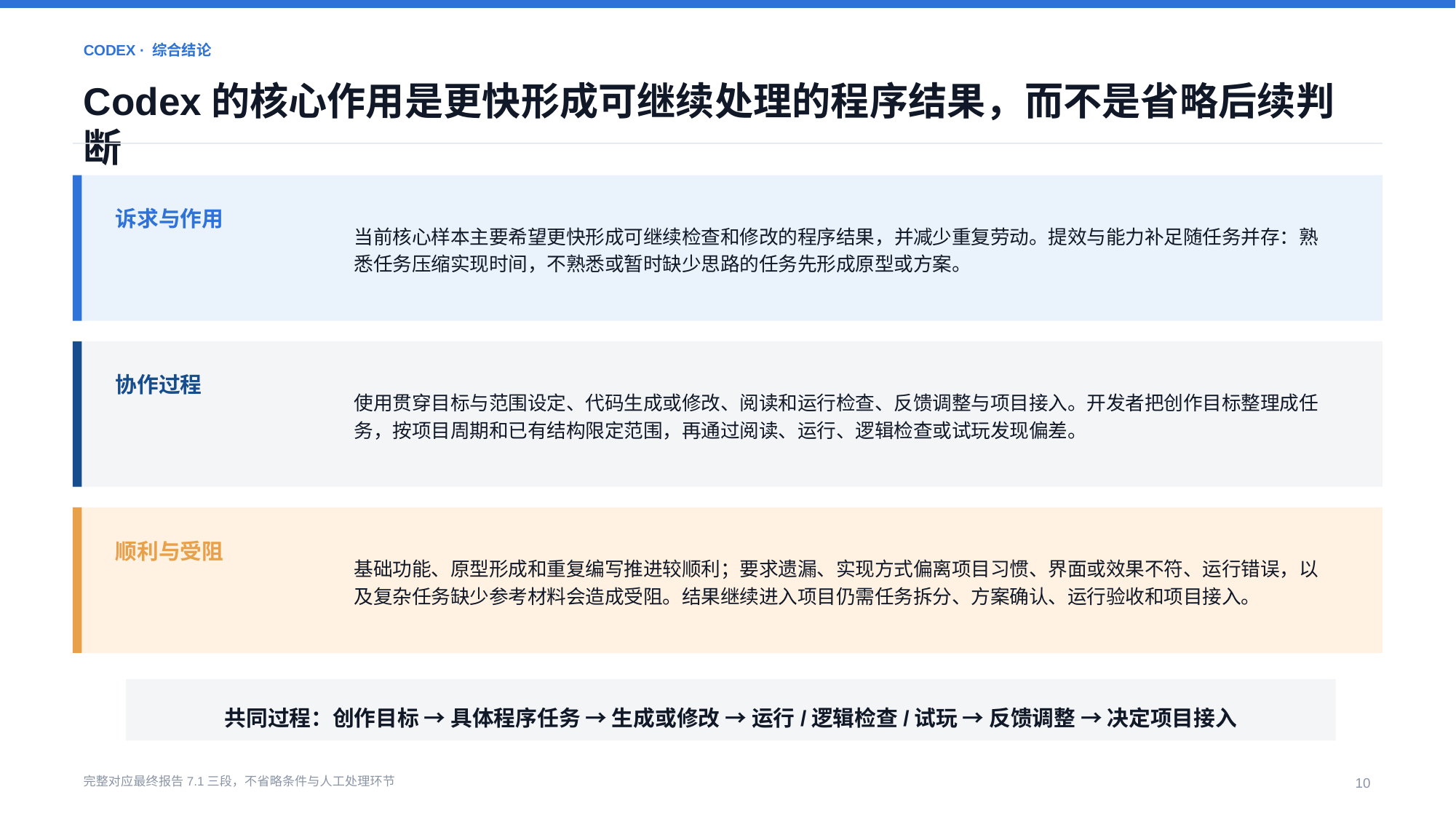

CODEX · 综合结论
Codex的核心作用是更快形成可继续处理的程序结果，而不是省略后续判断

当前核心样本主要希望更快形成可继续检查和修改的程序结果，并减少重复劳动。提效与能力补足随任务并存：熟悉任务压缩实现时间，不熟悉或暂时缺少思路的任务先形成原型或方案。
诉求与作用

使用贯穿目标与范围设定、代码生成或修改、阅读和运行检查、反馈调整与项目接入。开发者把创作目标整理成任务，按项目周期和已有结构限定范围，再通过阅读、运行、逻辑检查或试玩发现偏差。
协作过程

基础功能、原型形成和重复编写推进较顺利；要求遗漏、实现方式偏离项目习惯、界面或效果不符、运行错误，以及复杂任务缺少参考材料会造成受阻。结果继续进入项目仍需任务拆分、方案确认、运行验收和项目接入。
顺利与受阻

共同过程：创作目标 → 具体程序任务 → 生成或修改 → 运行/逻辑检查/试玩 → 反馈调整 → 决定项目接入
完整对应最终报告7.1三段，不省略条件与人工处理环节
10